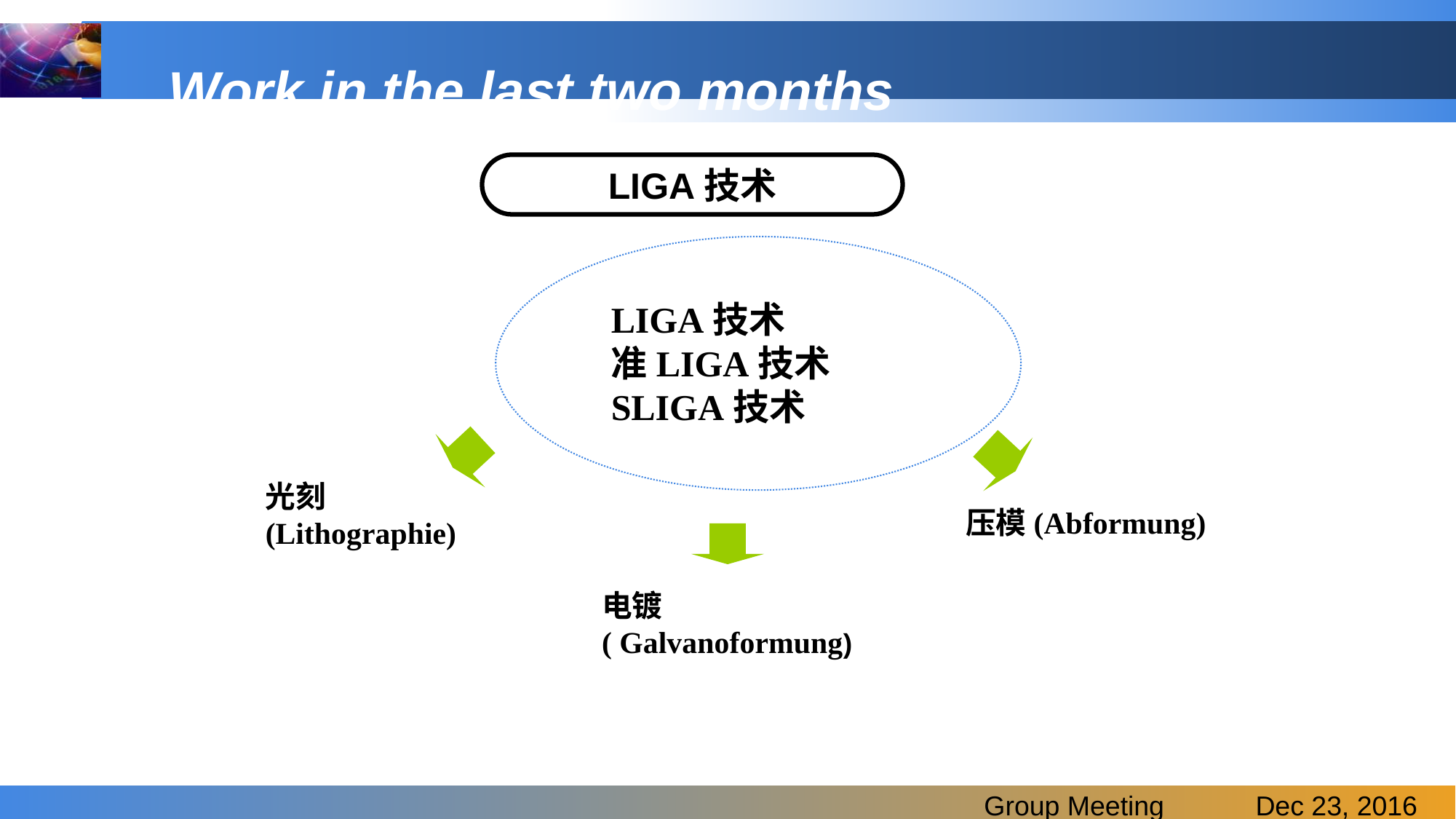

# Work in the last two months
LIGA技术

LIGA技术
准LIGA技术
SLIGA技术

光刻
(Lithographie)

压模(Abformung)

电镀
( Galvanoformung)